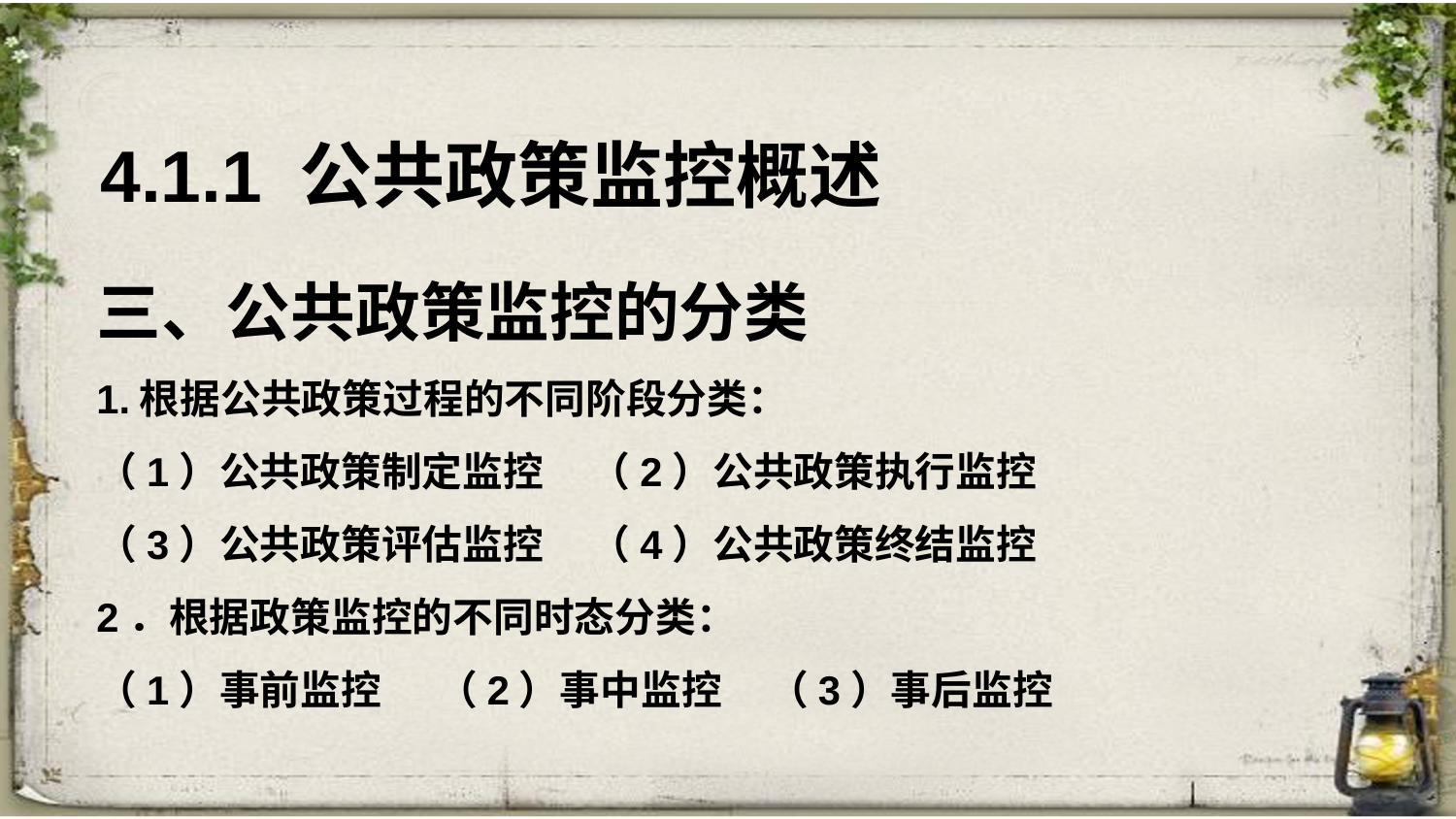

4.1.1 公共政策监控概述
三、公共政策监控的分类
1.根据公共政策过程的不同阶段分类：
（1）公共政策制定监控     （2）公共政策执行监控
（3）公共政策评估监控     （4）公共政策终结监控
2．根据政策监控的不同时态分类：
（1）事前监控      （2）事中监控     （3）事后监控